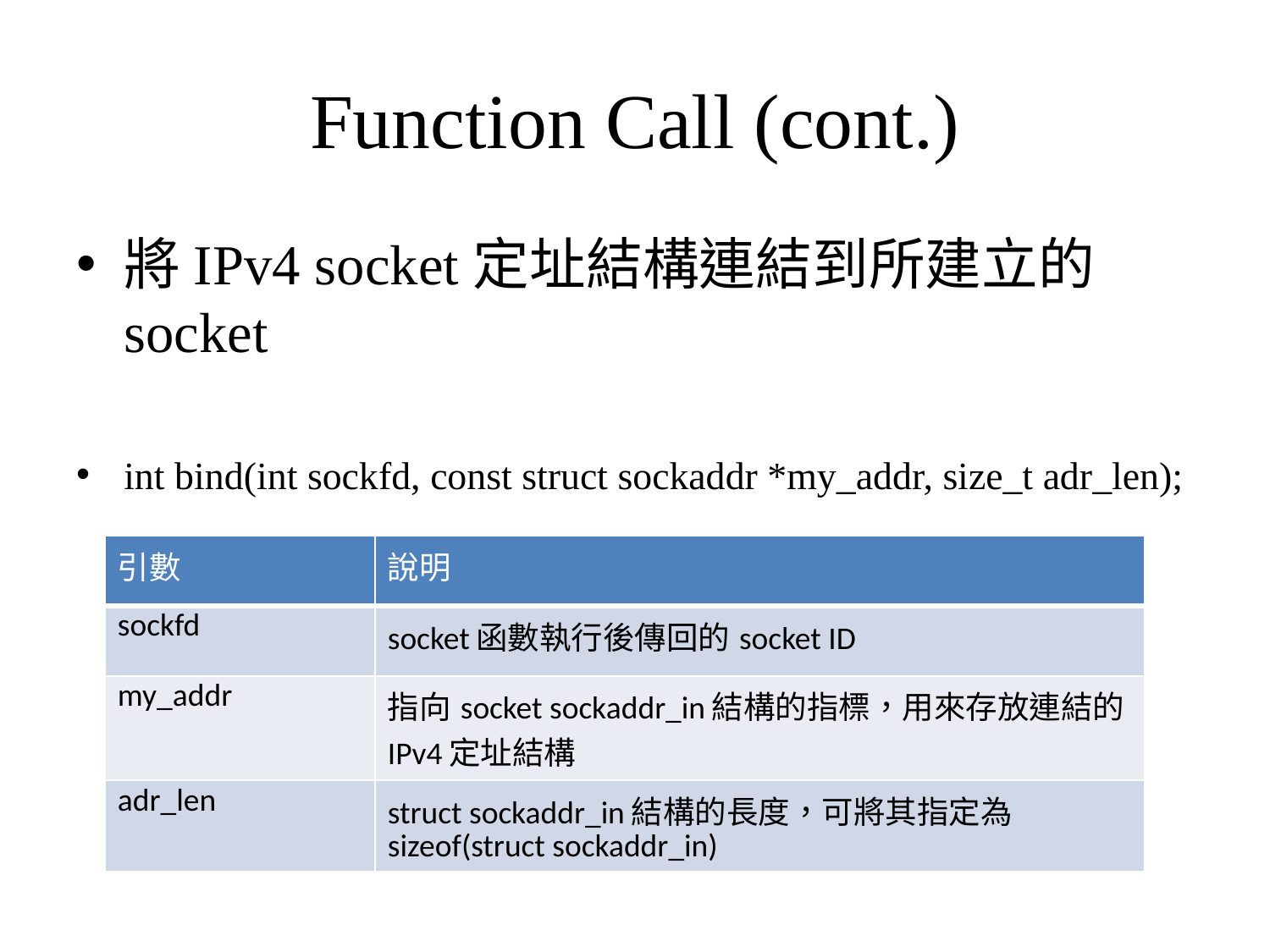

# Function Call (cont.)
將IPv4 socket定址結構連結到所建立的socket

int bind(int sockfd, const struct sockaddr *my_addr, size_t adr_len);
| 引數 | 說明 |
| --- | --- |
| sockfd | socket函數執行後傳回的socket ID |
| my\_addr | 指向socket sockaddr\_in結構的指標，用來存放連結的IPv4定址結構 |
| adr\_len | struct sockaddr\_in結構的長度，可將其指定為sizeof(struct sockaddr\_in) |